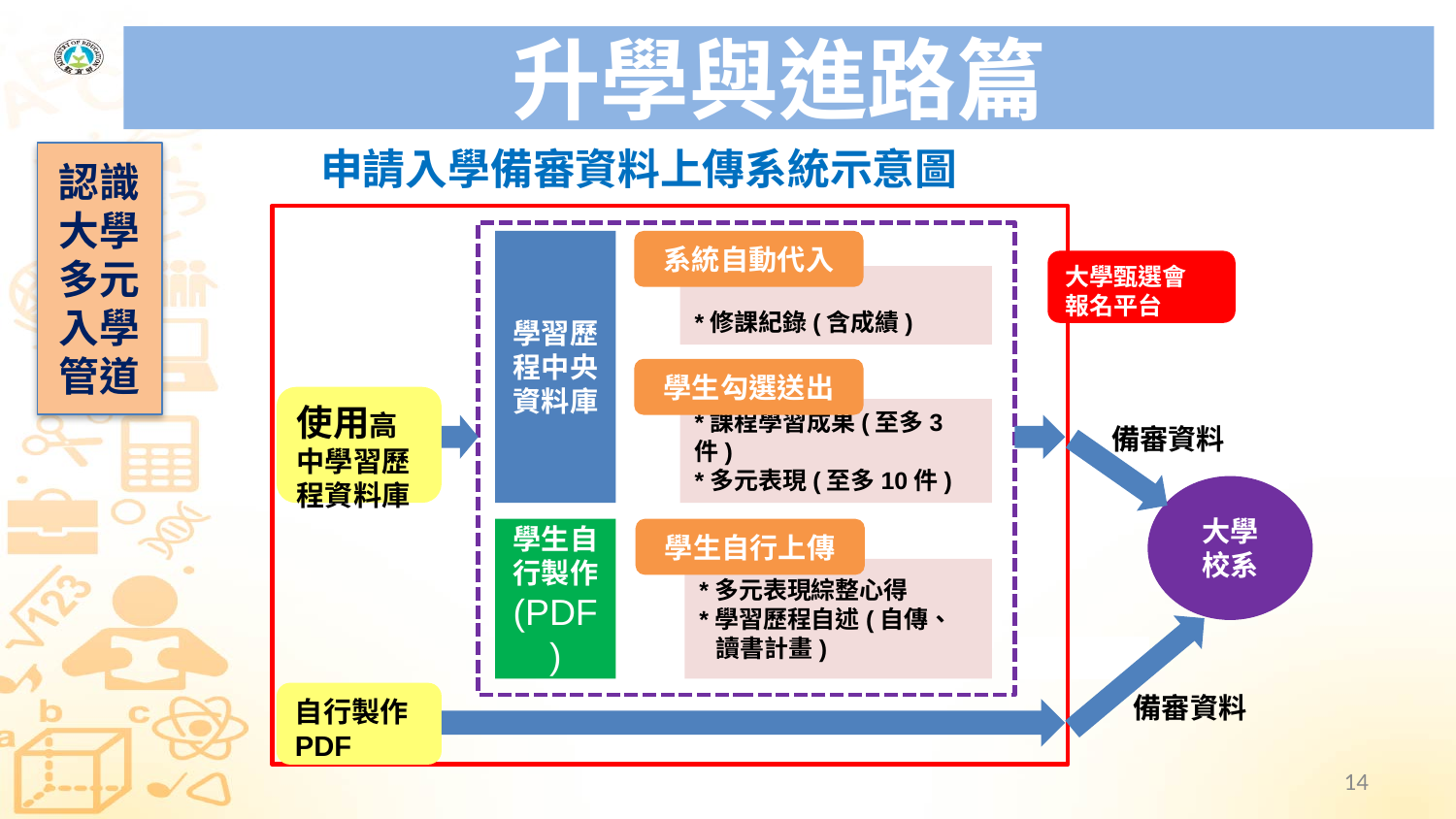

# 升學與進路篇
申請入學備審資料上傳系統示意圖
認識大學多元入學管道

學習歷程中央資料庫
系統自動代入
大學甄選會
報名平台

*修課紀錄(含成績)
學生勾選送出
使用高中學習歷程資料庫
*課程學習成果(至多3件)
*多元表現(至多10件)

備審資料

大學
校系
學生自行製作
(PDF)
學生自行上傳
*多元表現綜整心得
*學習歷程自述(自傳、
  讀書計畫)

備審資料
自行製作PDF

14